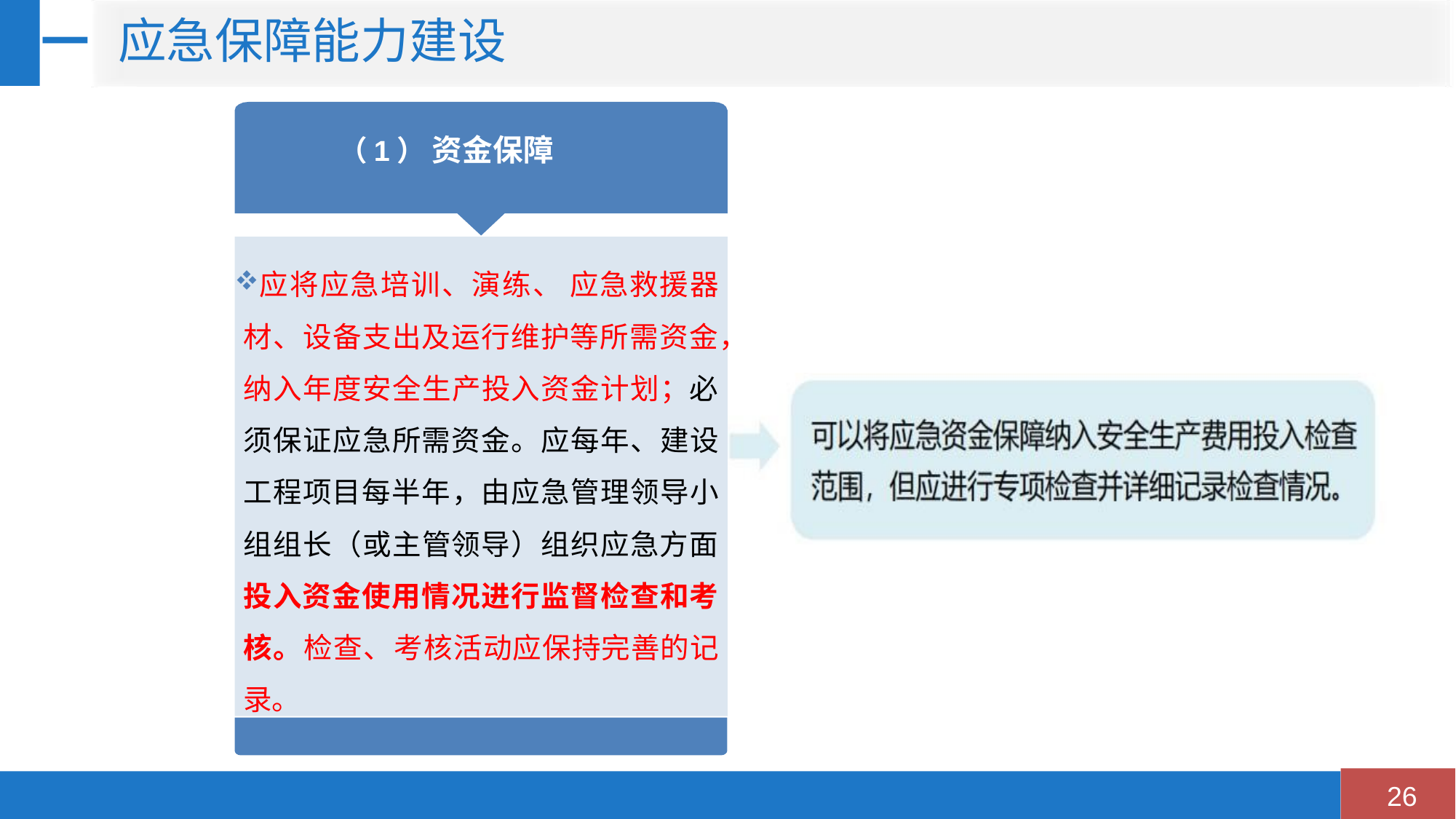

# 应急保障能力建设
一

（1） 资金保障
应将应急培训、演练、 应急救援器材、设备支出及运行维护等所需资金，纳入年度安全生产投入资金计划；必须保证应急所需资金。应每年、建设工程项目每半年，由应急管理领导小组组长（或主管领导）组织应急方面投入资金使用情况进行监督检查和考核。检查、考核活动应保持完善的记录。

26